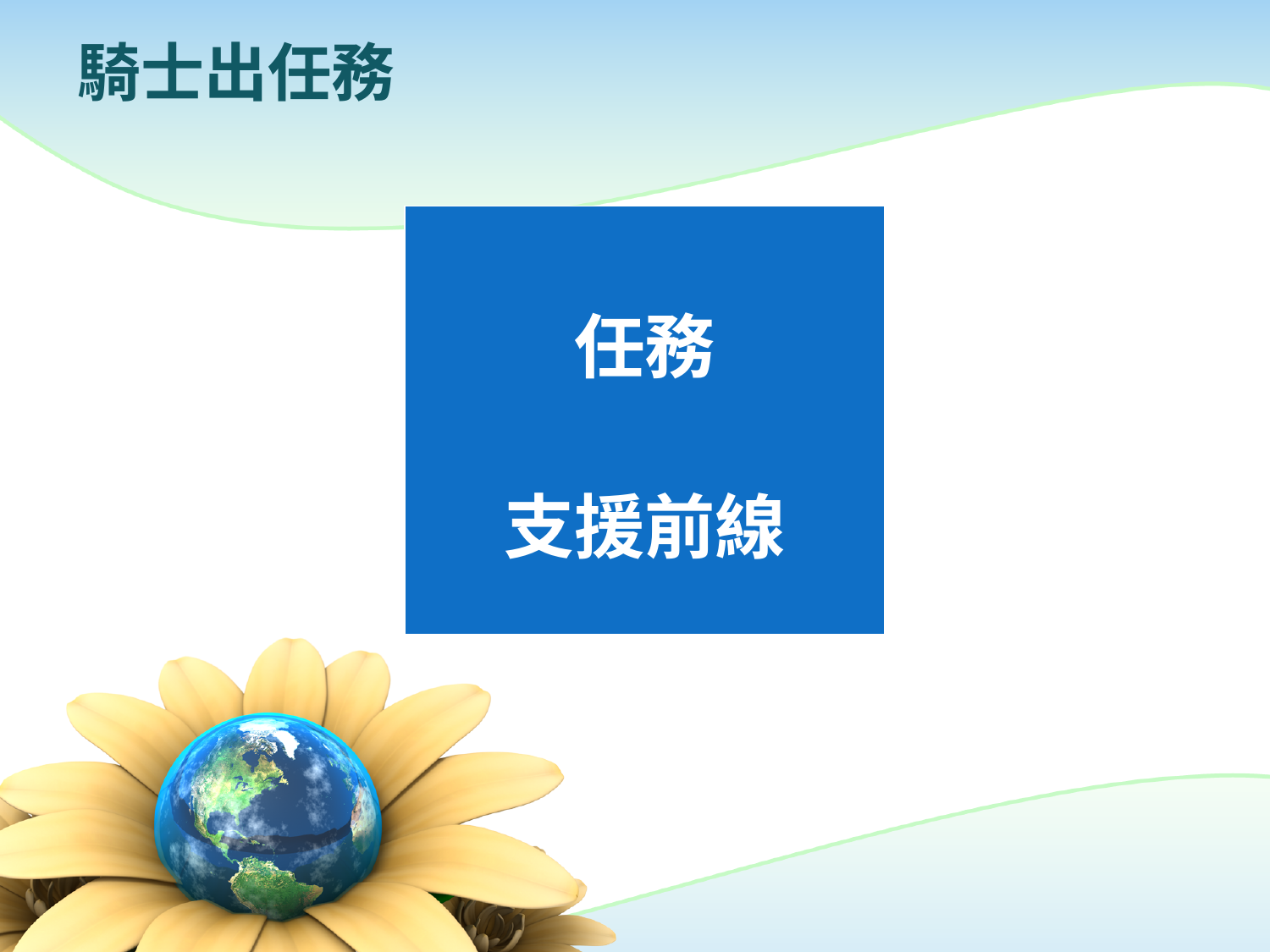

# 騎士出任務
| 任務 支援前線 |
| --- |